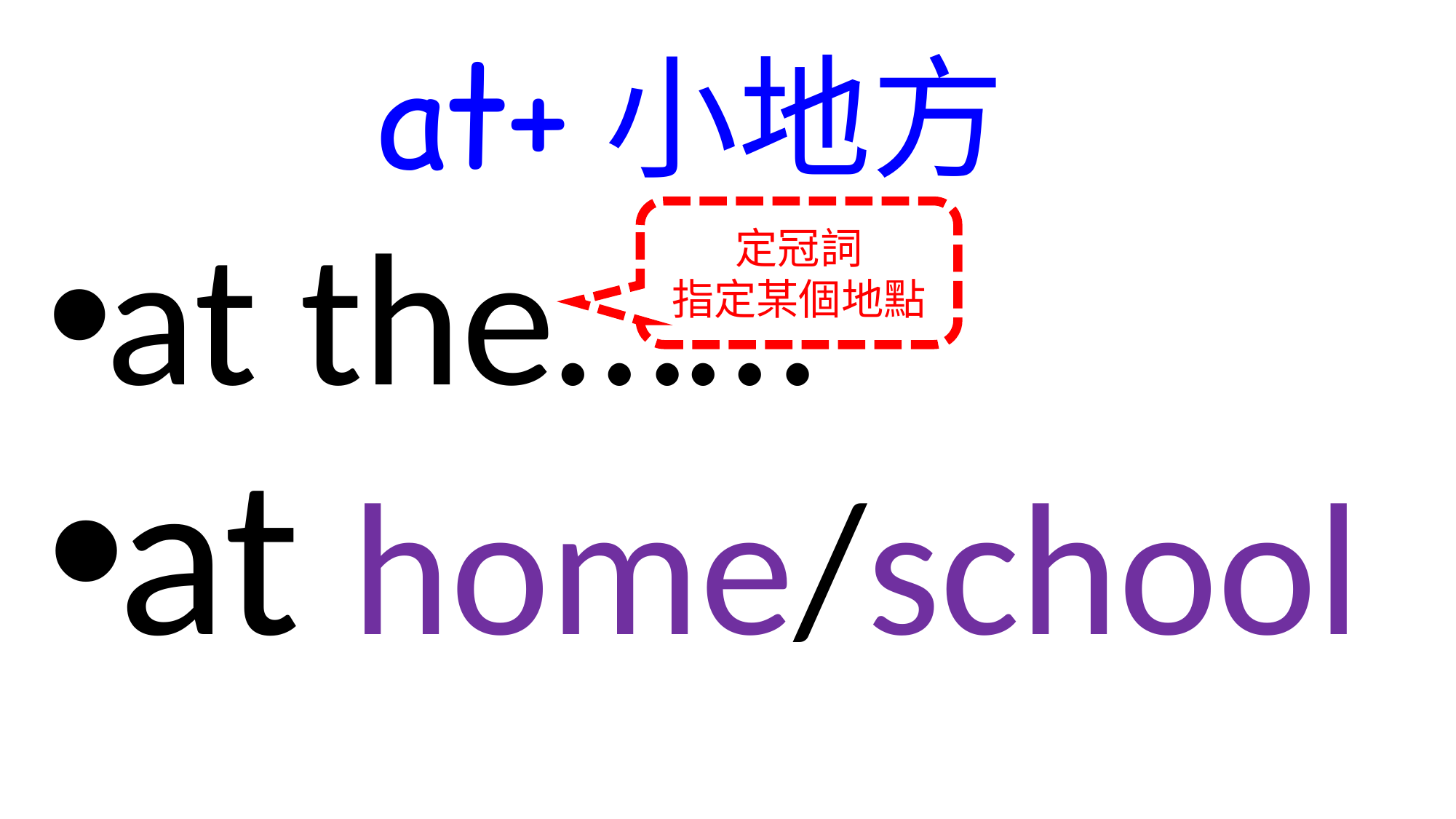

at+小地方
定冠詞
指定某個地點
at the……
at home/school